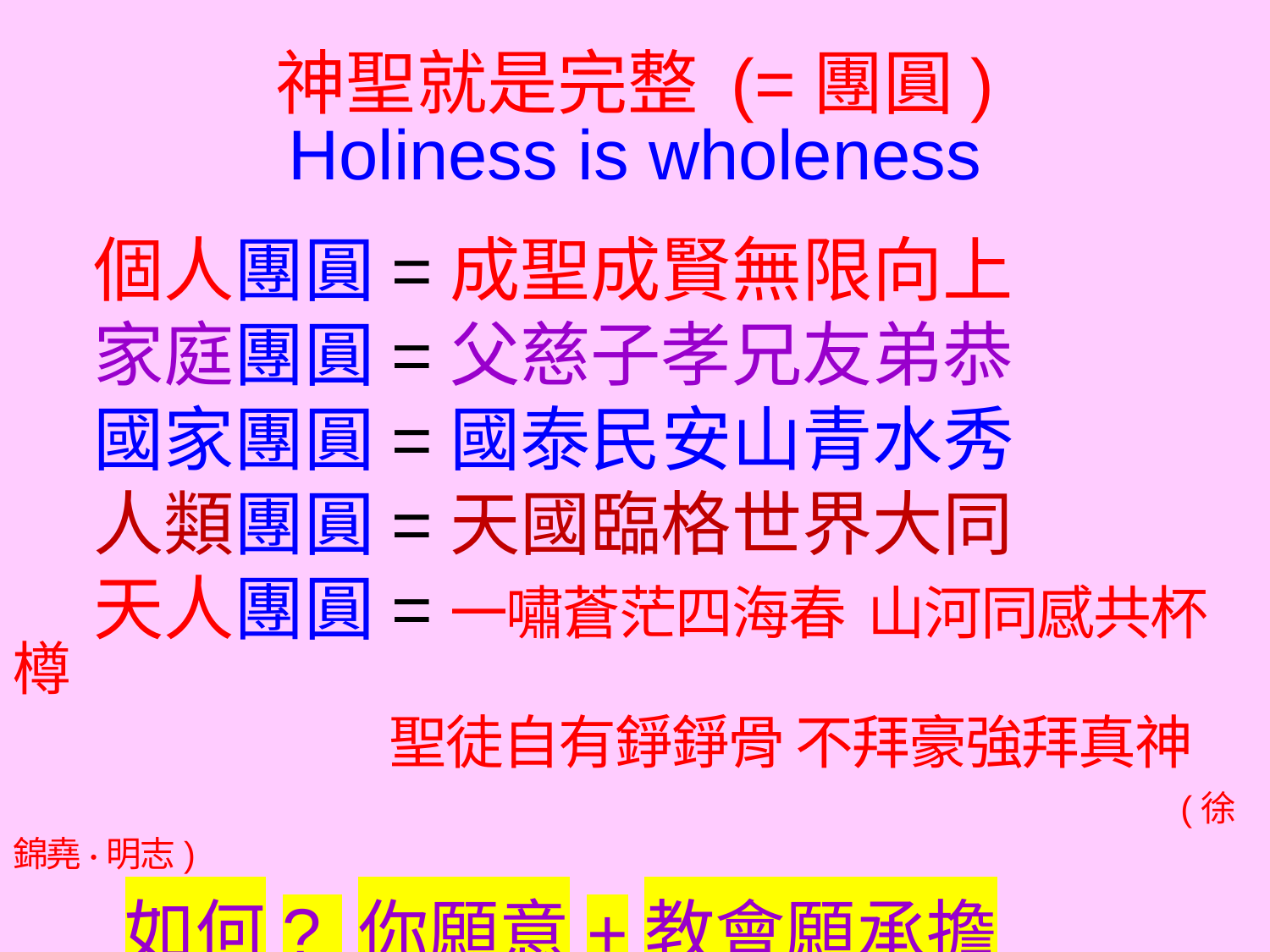

神聖就是完整 (=團圓)
Holiness is wholeness
    個人團圓=成聖成賢無限向上
    家庭團圓=父慈子孝兄友弟恭
    國家團圓=國泰民安山青水秀
    人類團圓=天國臨格世界大同
    天人團圓=一嘯蒼茫四海春  山河同感共杯樽
                                 聖徒自有錚錚骨 不拜豪強拜真神
                                                                                                                                                  (徐錦堯‧明志)
      如何? 你願意+教會願承擔